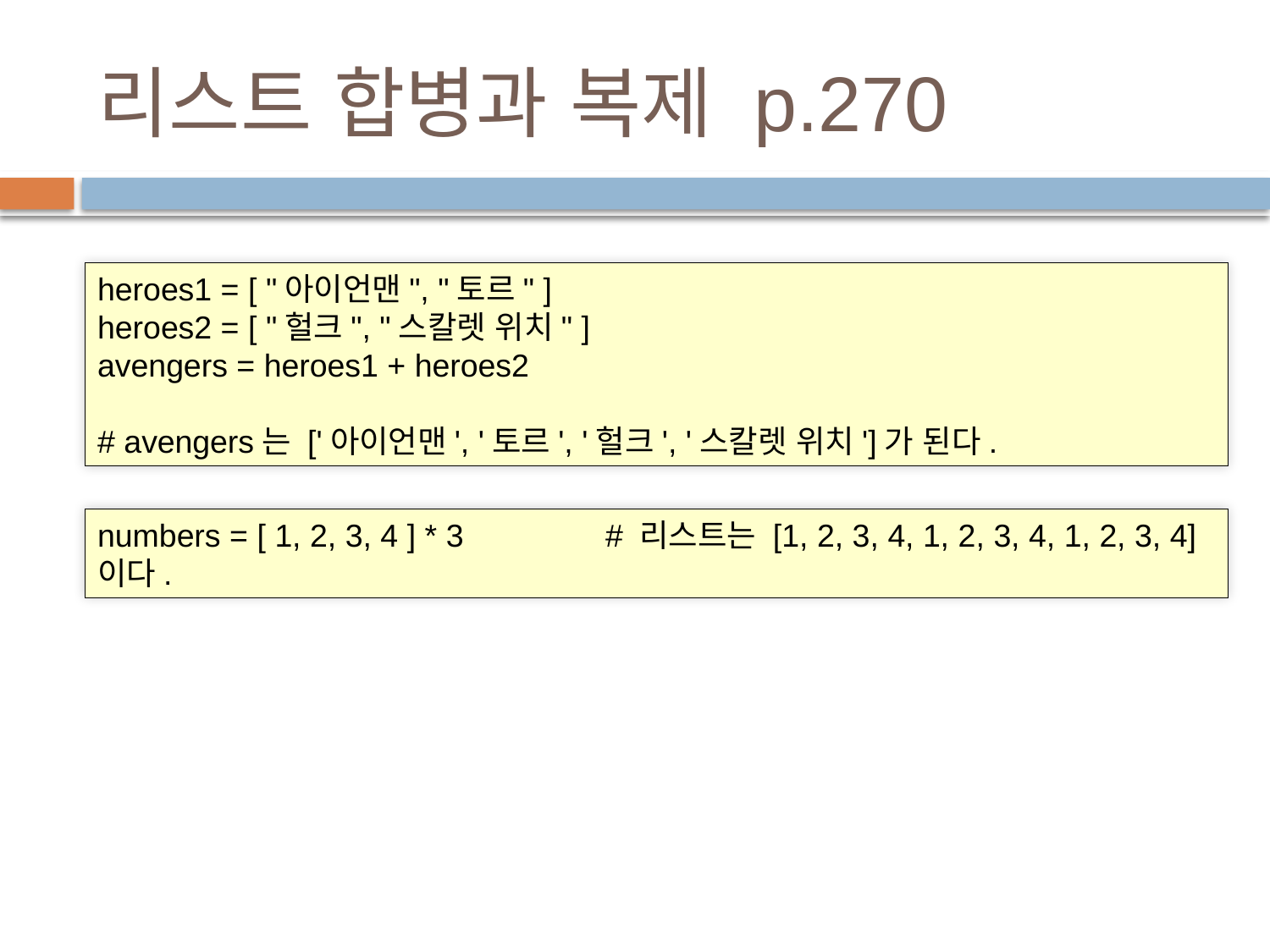

# 리스트 합병과 복제 p.270
heroes1 = [ "아이언맨", "토르" ]
heroes2 = [ "헐크", "스칼렛 위치" ]
avengers = heroes1 + heroes2

# avengers는 ['아이언맨', '토르', '헐크', '스칼렛 위치']가 된다.
numbers = [ 1, 2, 3, 4 ] * 3 		# 리스트는 [1, 2, 3, 4, 1, 2, 3, 4, 1, 2, 3, 4]이다.